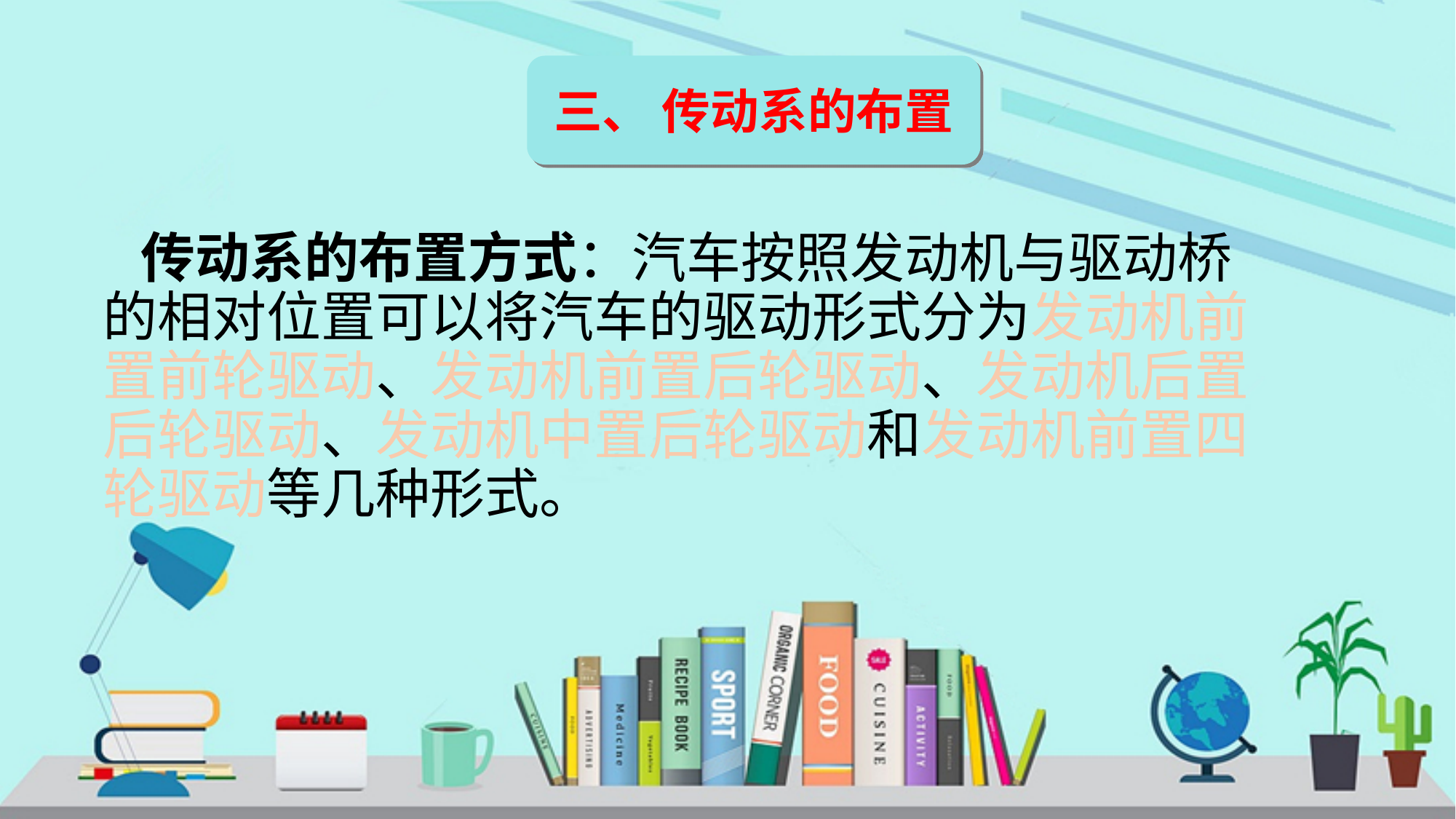

三、 传动系的布置
  传动系的布置方式：汽车按照发动机与驱动桥的相对位置可以将汽车的驱动形式分为发动机前置前轮驱动、发动机前置后轮驱动、发动机后置后轮驱动、发动机中置后轮驱动和发动机前置四轮驱动等几种形式。